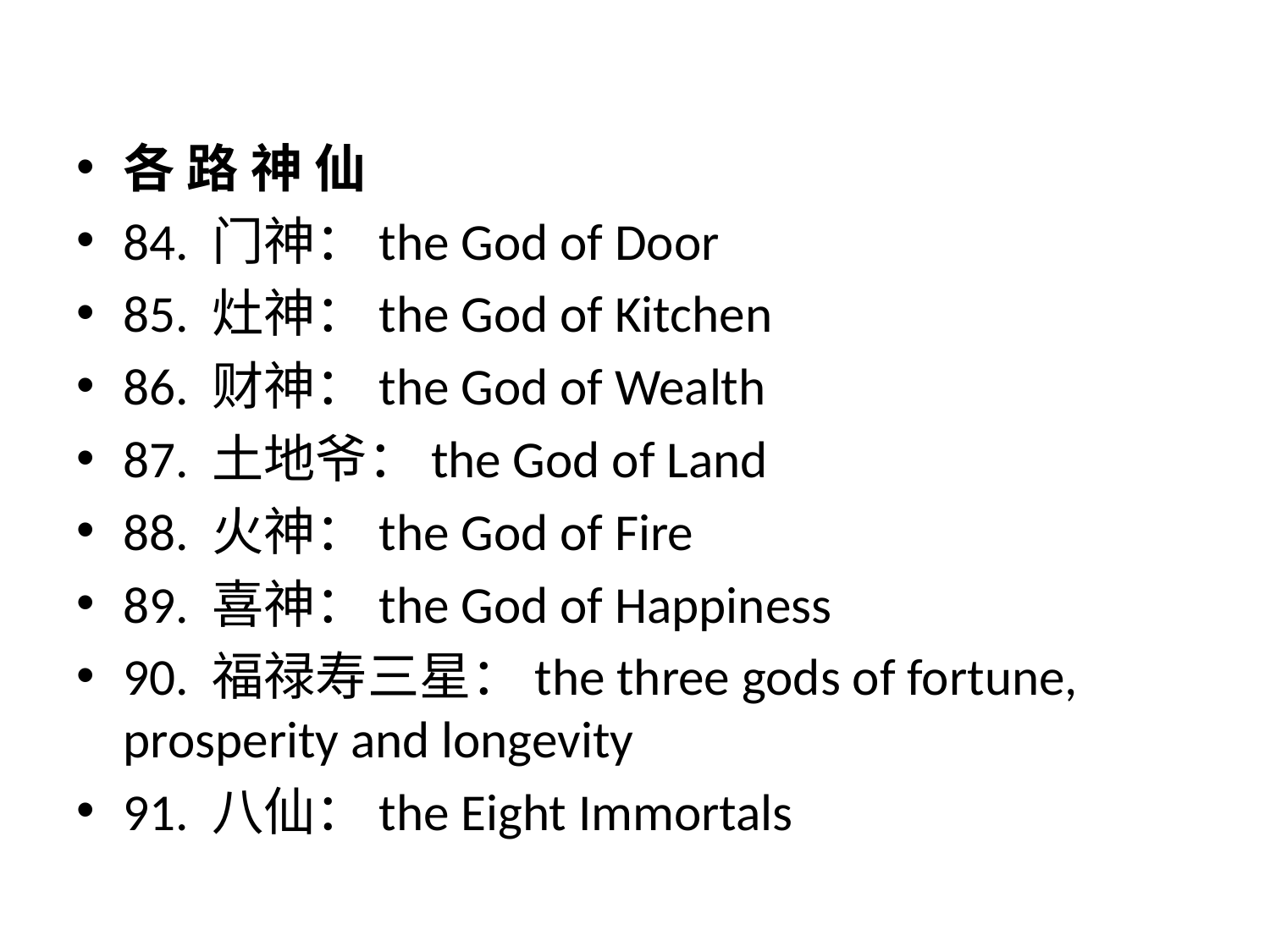

各 路 神 仙
84. 门神：the God of Door
85. 灶神：the God of Kitchen
86. 财神：the God of Wealth
87. 土地爷：the God of Land
88. 火神：the God of Fire
89. 喜神：the God of Happiness
90. 福禄寿三星：the three gods of fortune, prosperity and longevity
91. 八仙：the Eight Immortals